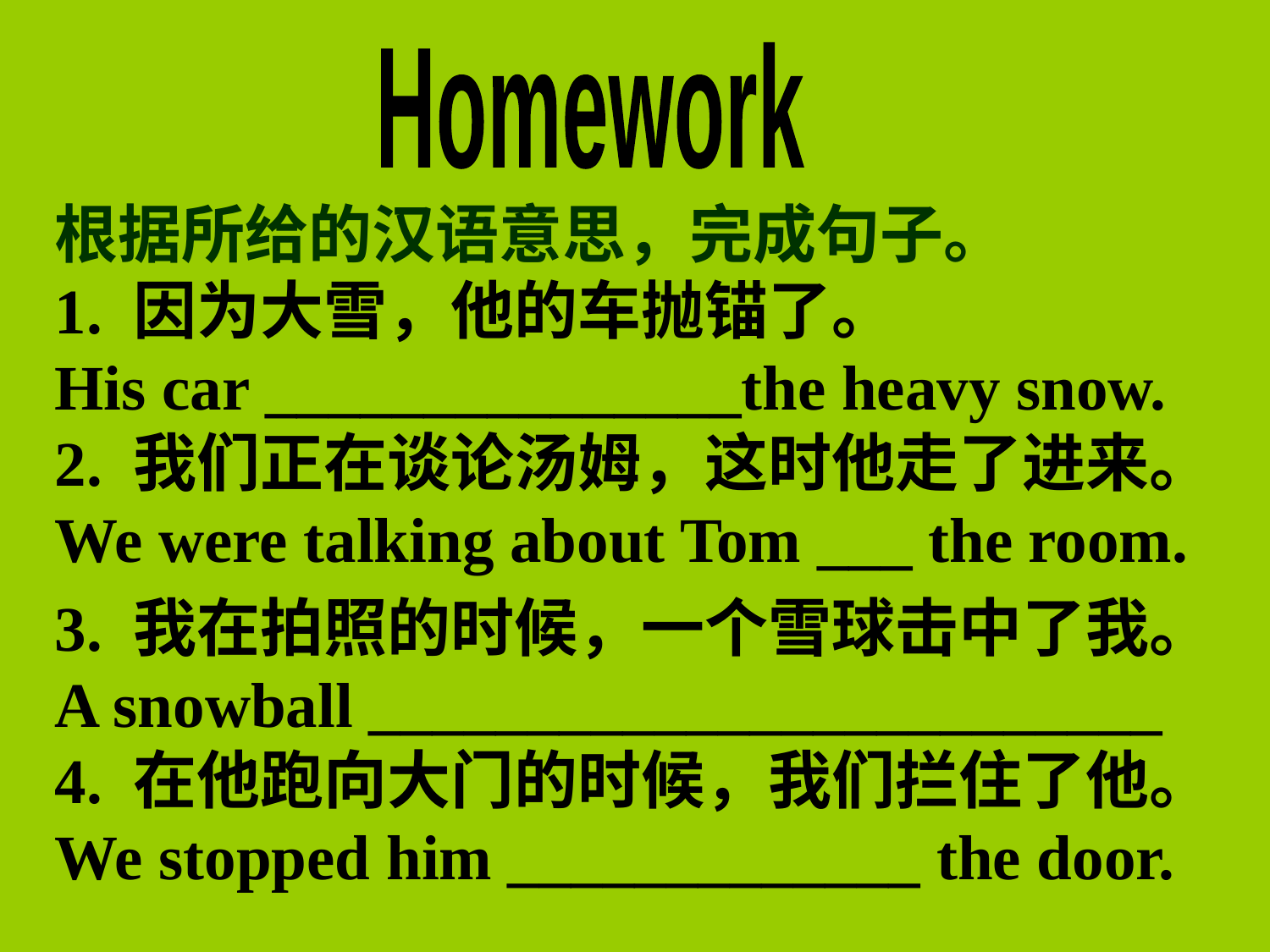

Homework
根据所给的汉语意思，完成句子。
1. 因为大雪，他的车抛锚了。
His car _______________the heavy snow.
2. 我们正在谈论汤姆，这时他走了进来。
We were talking about Tom ___ the room.
3. 我在拍照的时候，一个雪球击中了我。
A snowball _________________________
4. 在他跑向大门的时候，我们拦住了他。
We stopped him _____________ the door.